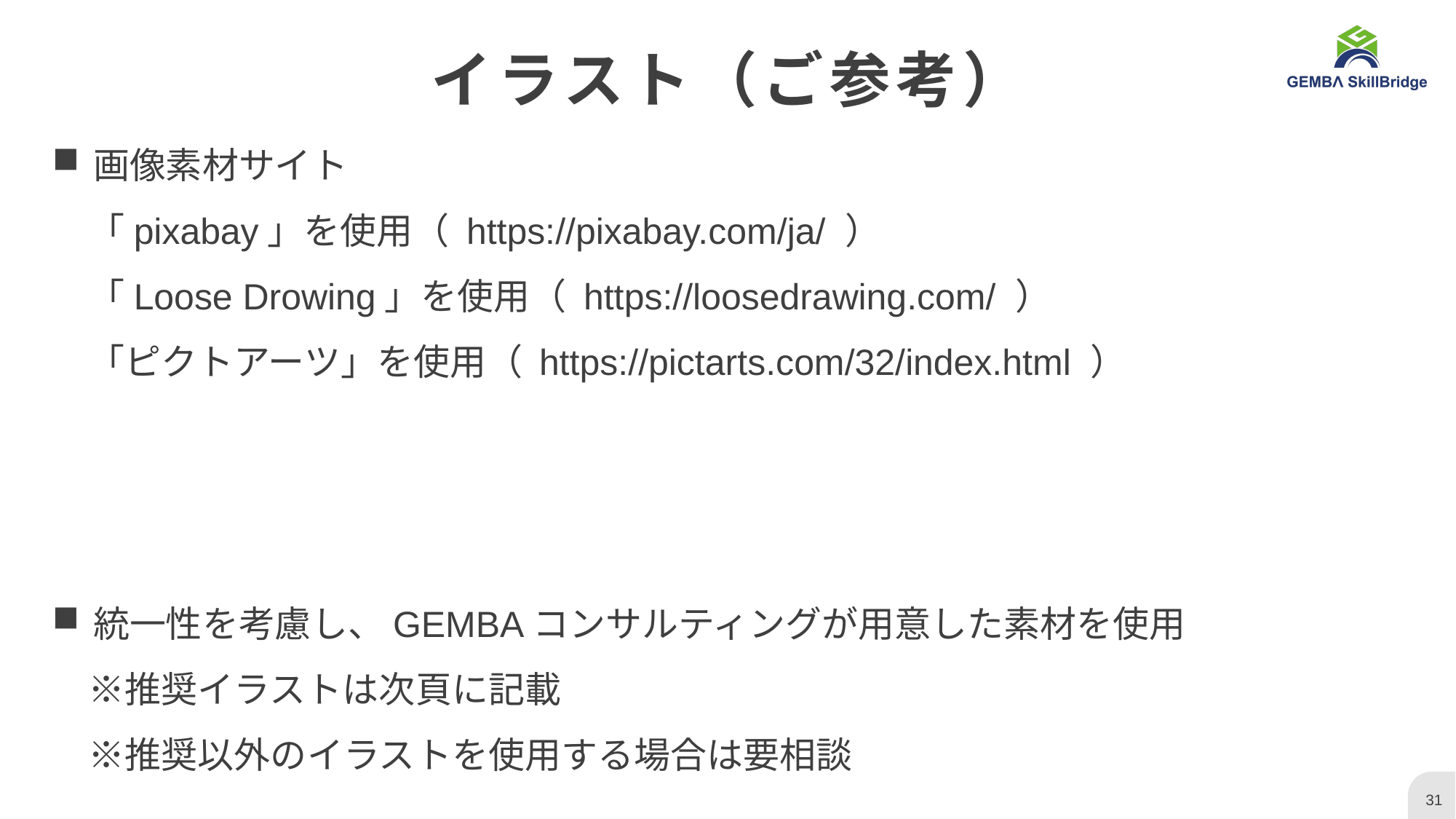

イラスト（ご参考）
画像素材サイト
　「pixabay」を使用（ https://pixabay.com/ja/ ）
　「Loose Drowing」を使用（ https://loosedrawing.com/ ）
　「ピクトアーツ」を使用（ https://pictarts.com/32/index.html ）

統一性を考慮し、GEMBAコンサルティングが用意した素材を使用
　※推奨イラストは次頁に記載
　※推奨以外のイラストを使用する場合は要相談
31